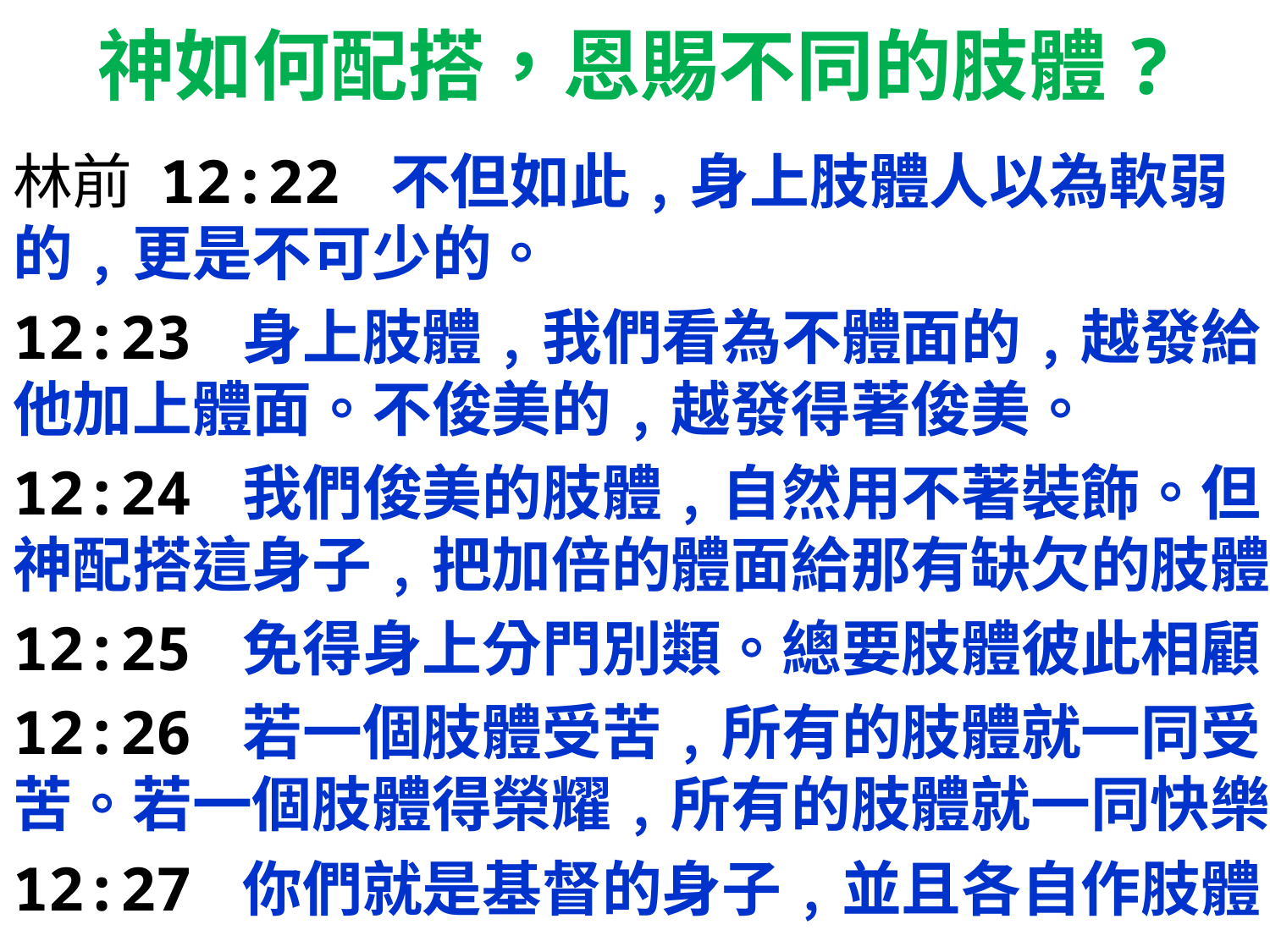

# 神如何配搭，恩賜不同的肢體?
林前 12:22 不但如此﹐身上肢體人以為軟弱的﹐更是不可少的。
12:23 身上肢體﹐我們看為不體面的﹐越發給他加上體面。不俊美的﹐越發得著俊美。
12:24 我們俊美的肢體﹐自然用不著裝飾。但神配搭這身子﹐把加倍的體面給那有缺欠的肢體。
12:25 免得身上分門別類。總要肢體彼此相顧。
12:26 若一個肢體受苦﹐所有的肢體就一同受苦。若一個肢體得榮耀﹐所有的肢體就一同快樂。
12:27 你們就是基督的身子﹐並且各自作肢體。